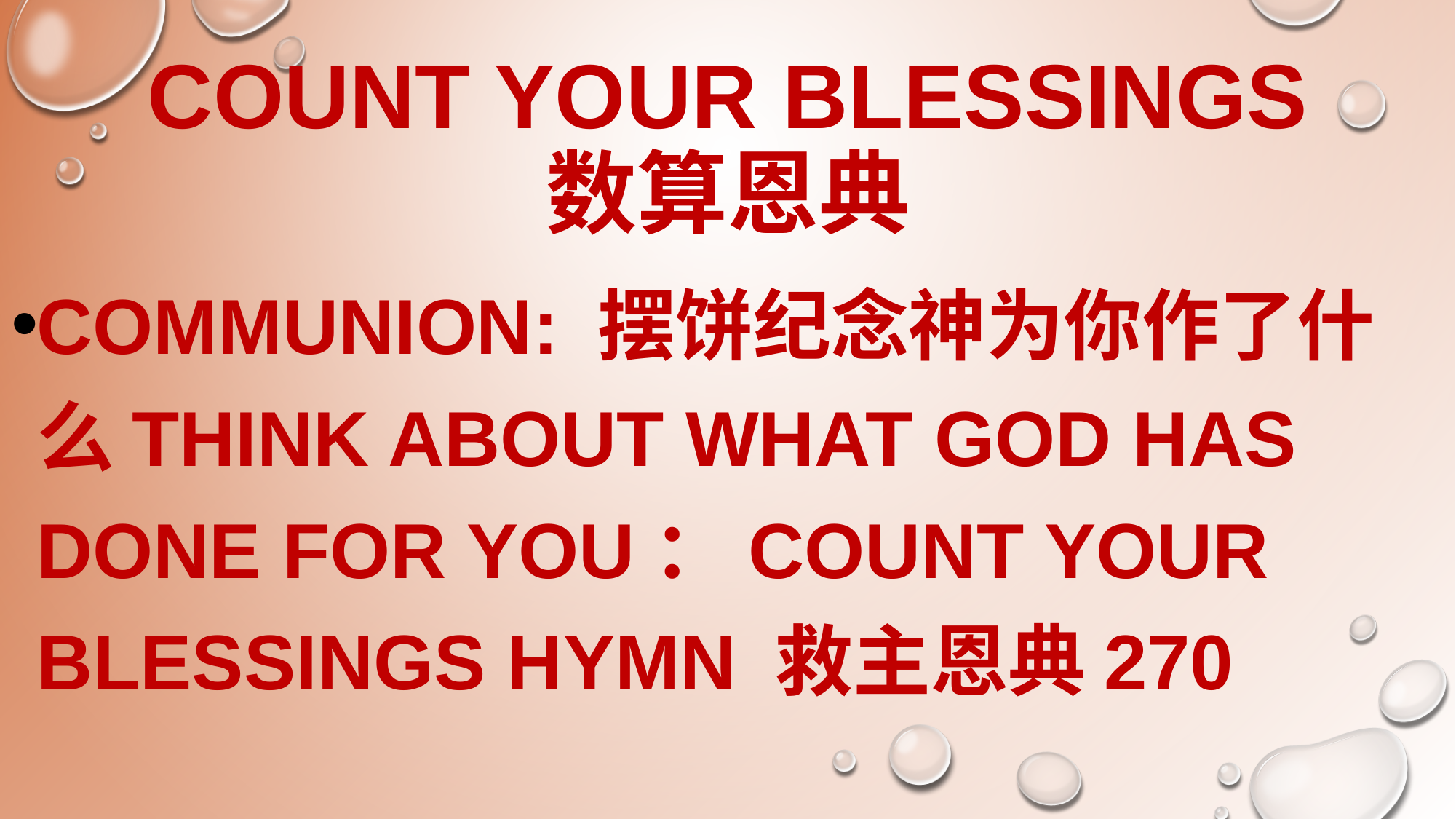

# Count your blessings 数算恩典
Communion: 摆饼纪念神为你作了什么think about what god has done for you：Count your blessings Hymn 救主恩典270